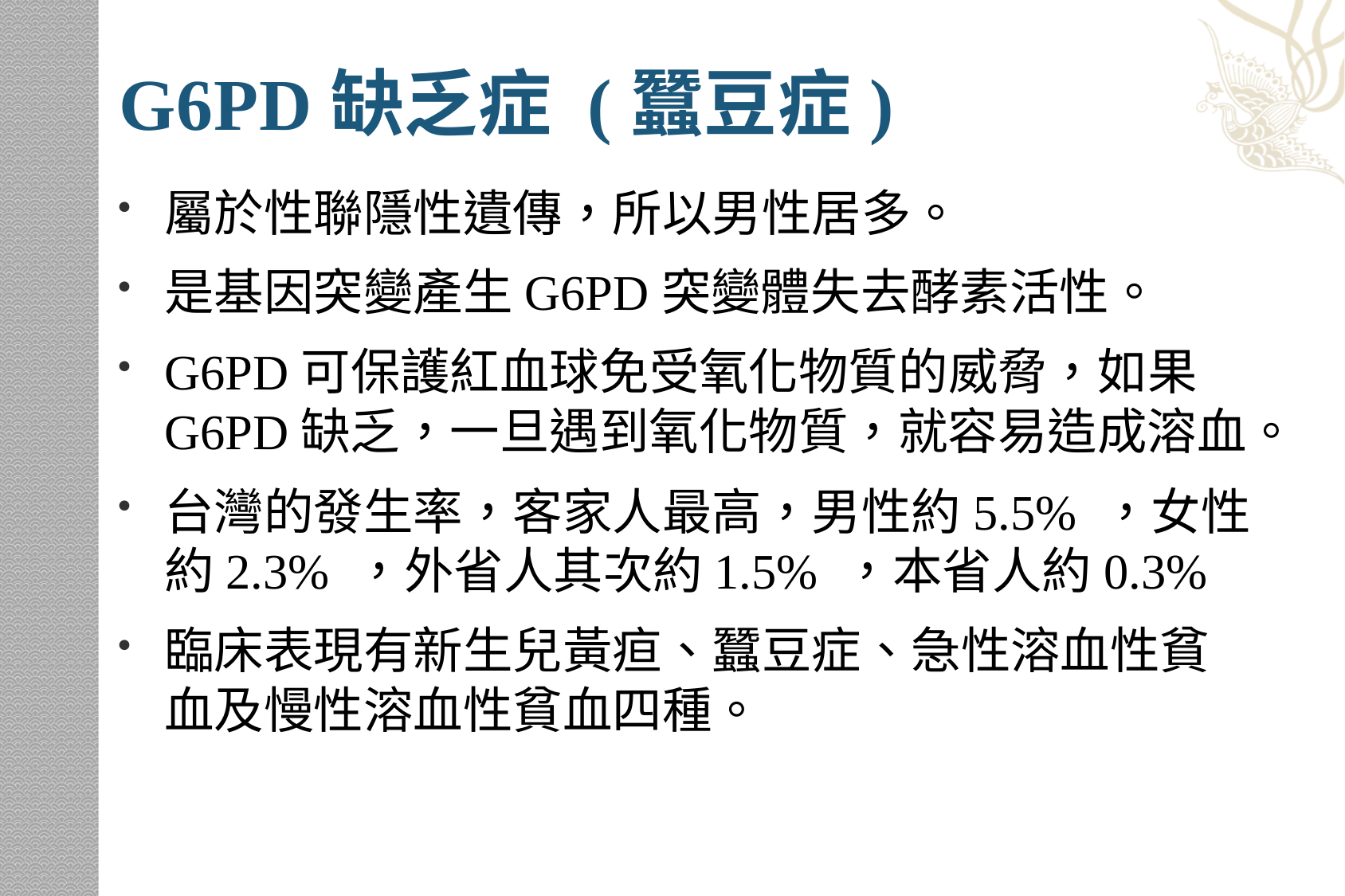

# G6PD缺乏症 (蠶豆症)
屬於性聯隱性遺傳，所以男性居多。
是基因突變產生G6PD突變體失去酵素活性。
G6PD可保護紅血球免受氧化物質的威脅，如果G6PD缺乏，一旦遇到氧化物質，就容易造成溶血。
台灣的發生率，客家人最高，男性約5.5% ，女性約2.3% ，外省人其次約1.5% ，本省人約0.3%
臨床表現有新生兒黃疸、蠶豆症、急性溶血性貧血及慢性溶血性貧血四種。